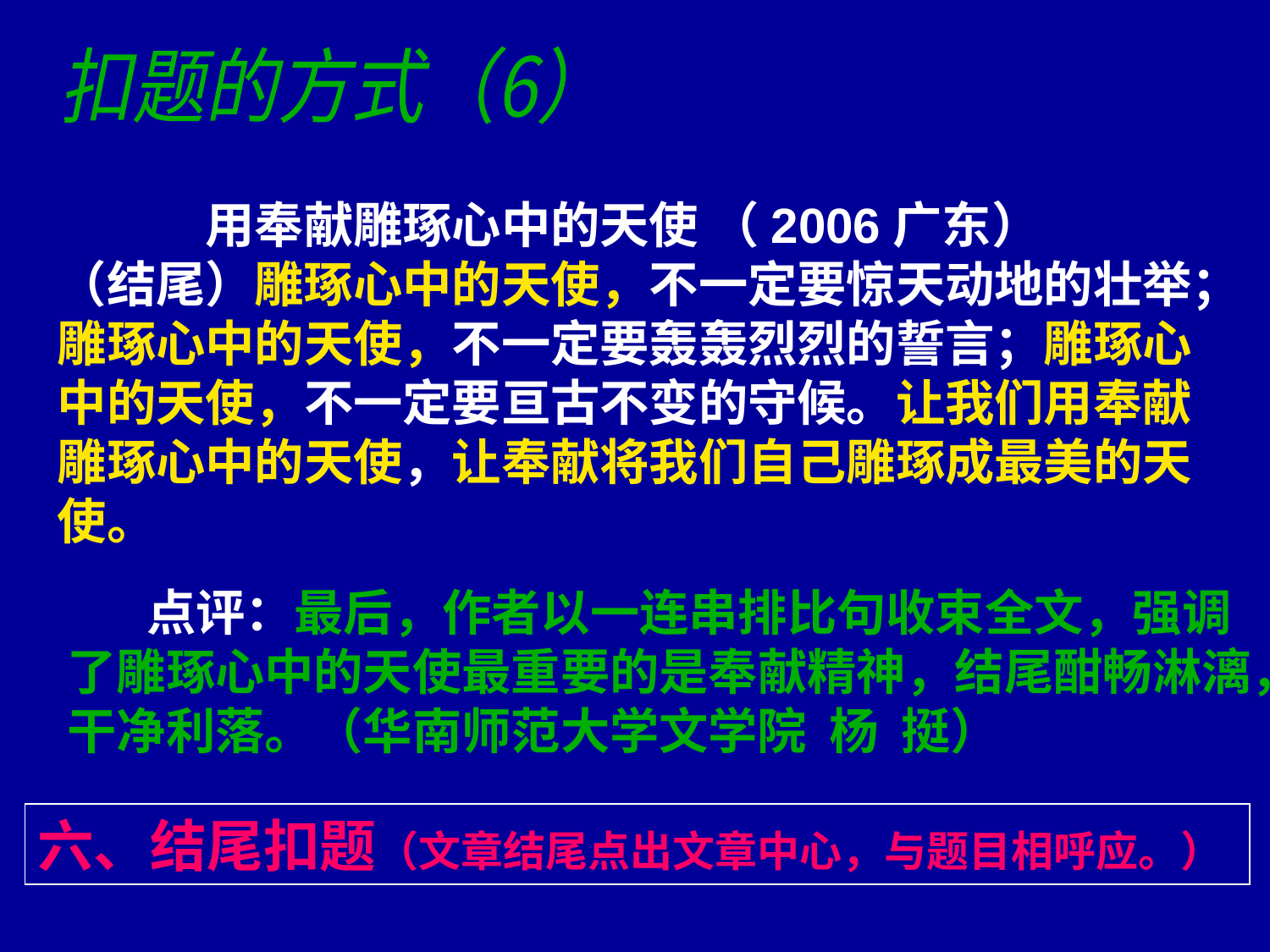

扣题的方式（6）
　　　用奉献雕琢心中的天使 （2006广东）
（结尾）雕琢心中的天使，不一定要惊天动地的壮举；雕琢心中的天使，不一定要轰轰烈烈的誓言；雕琢心中的天使，不一定要亘古不变的守候。让我们用奉献雕琢心中的天使，让奉献将我们自己雕琢成最美的天使。
      点评：最后，作者以一连串排比句收束全文，强调了雕琢心中的天使最重要的是奉献精神，结尾酣畅淋漓，干净利落。（华南师范大学文学院  杨  挺）
六、结尾扣题（文章结尾点出文章中心，与题目相呼应。）